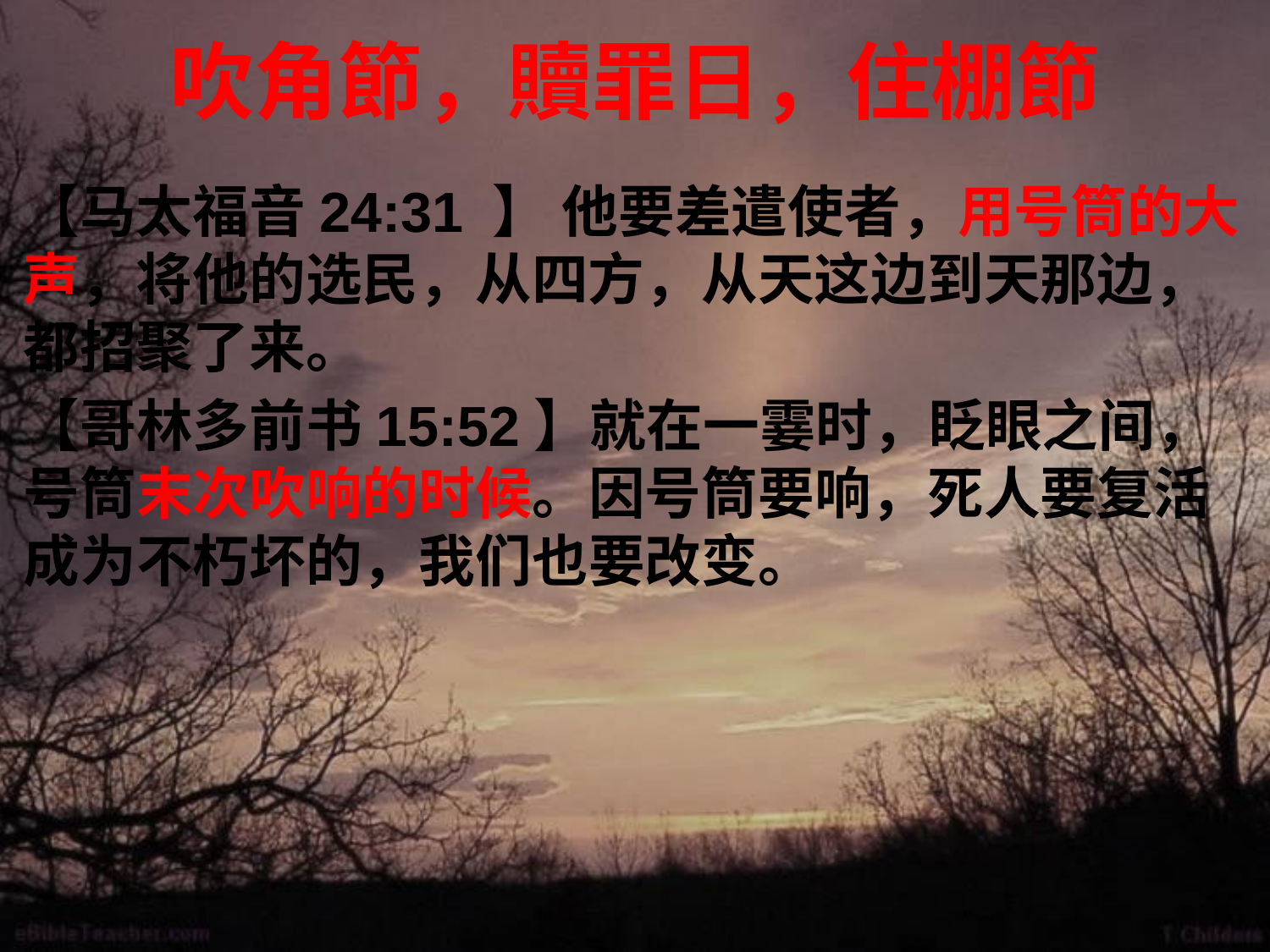

# 吹角節，贖罪日，住棚節
【马太福音24:31 】 他要差遣使者，用号筒的大声，将他的选民，从四方，从天这边到天那边，都招聚了来。
【哥林多前书15:52】就在一霎时，眨眼之间，号筒末次吹响的时候。因号筒要响，死人要复活成为不朽坏的，我们也要改变。